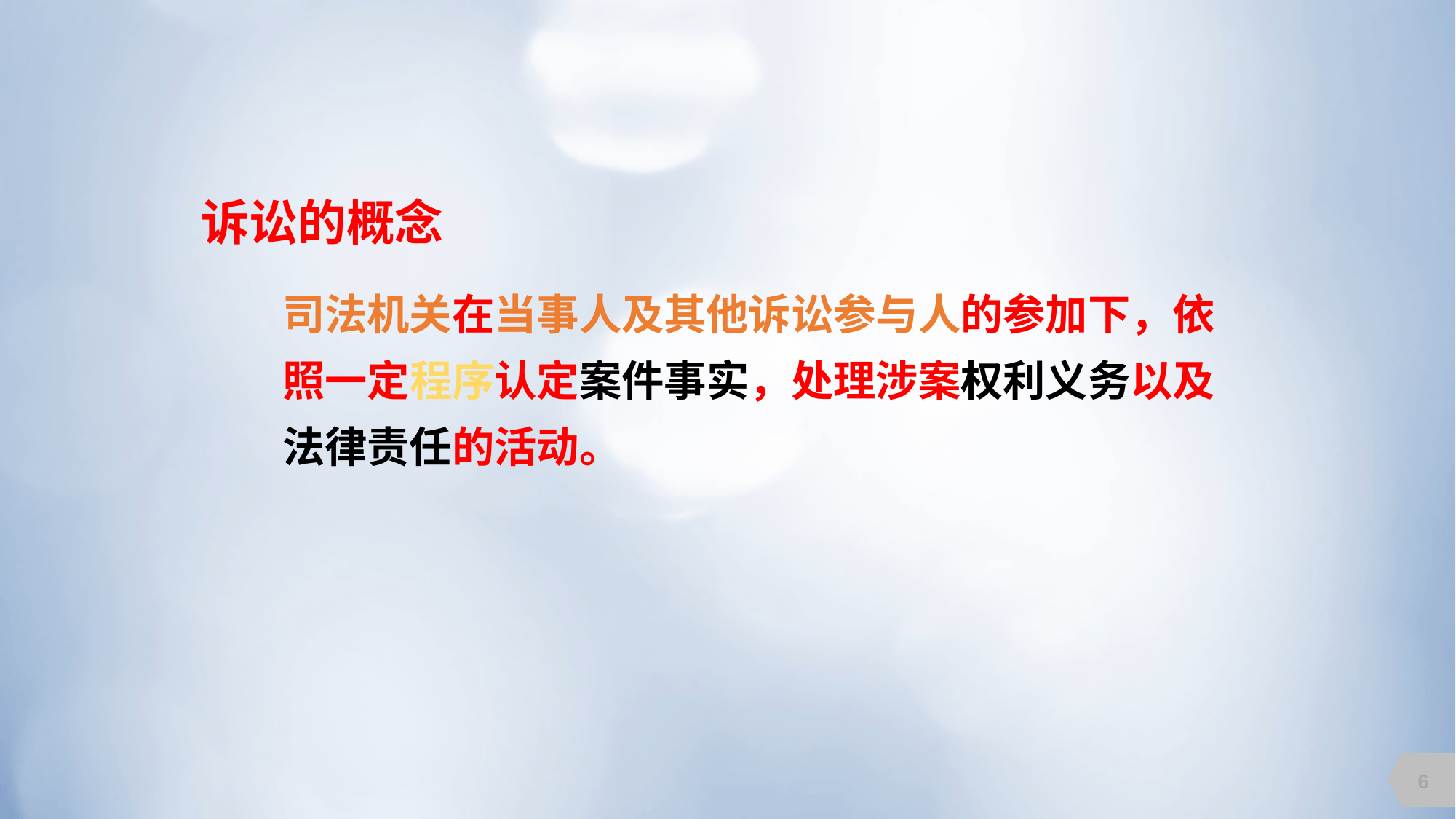

诉讼的概念
司法机关在当事人及其他诉讼参与人的参加下，依照一定程序认定案件事实，处理涉案权利义务以及法律责任的活动。
6